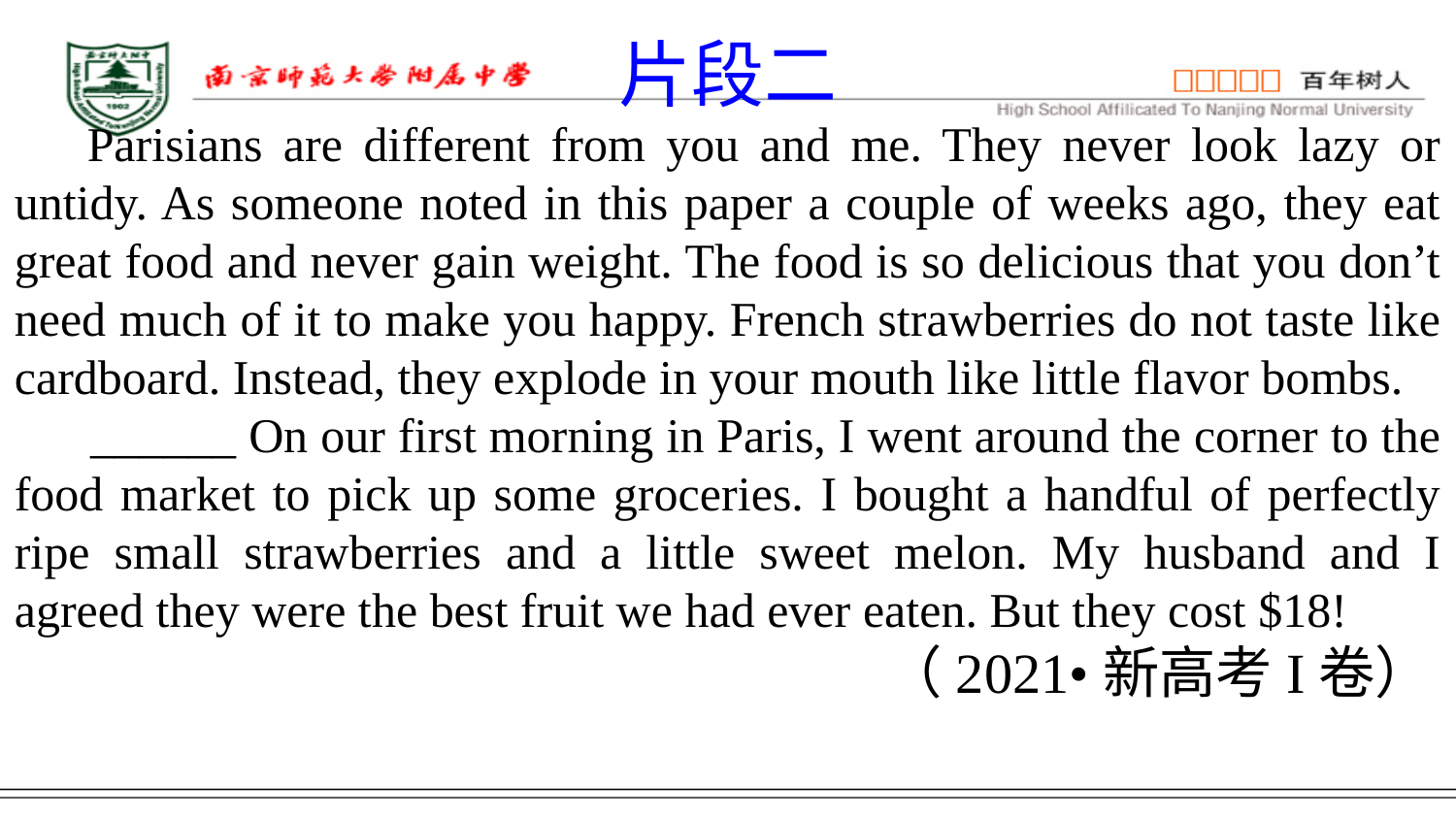

片段二
Parisians are different from you and me. They never look lazy or untidy. As someone noted in this paper a couple of weeks ago, they eat great food and never gain weight. The food is so delicious that you don’t need much of it to make you happy. French strawberries do not taste like cardboard. Instead, they explode in your mouth like little flavor bombs.
      ______ On our first morning in Paris, I went around the corner to the food market to pick up some groceries. I bought a handful of perfectly ripe small strawberries and a little sweet melon. My husband and I agreed they were the best fruit we had ever eaten. But they cost $18!
                                                                    （2021•新高考I卷）